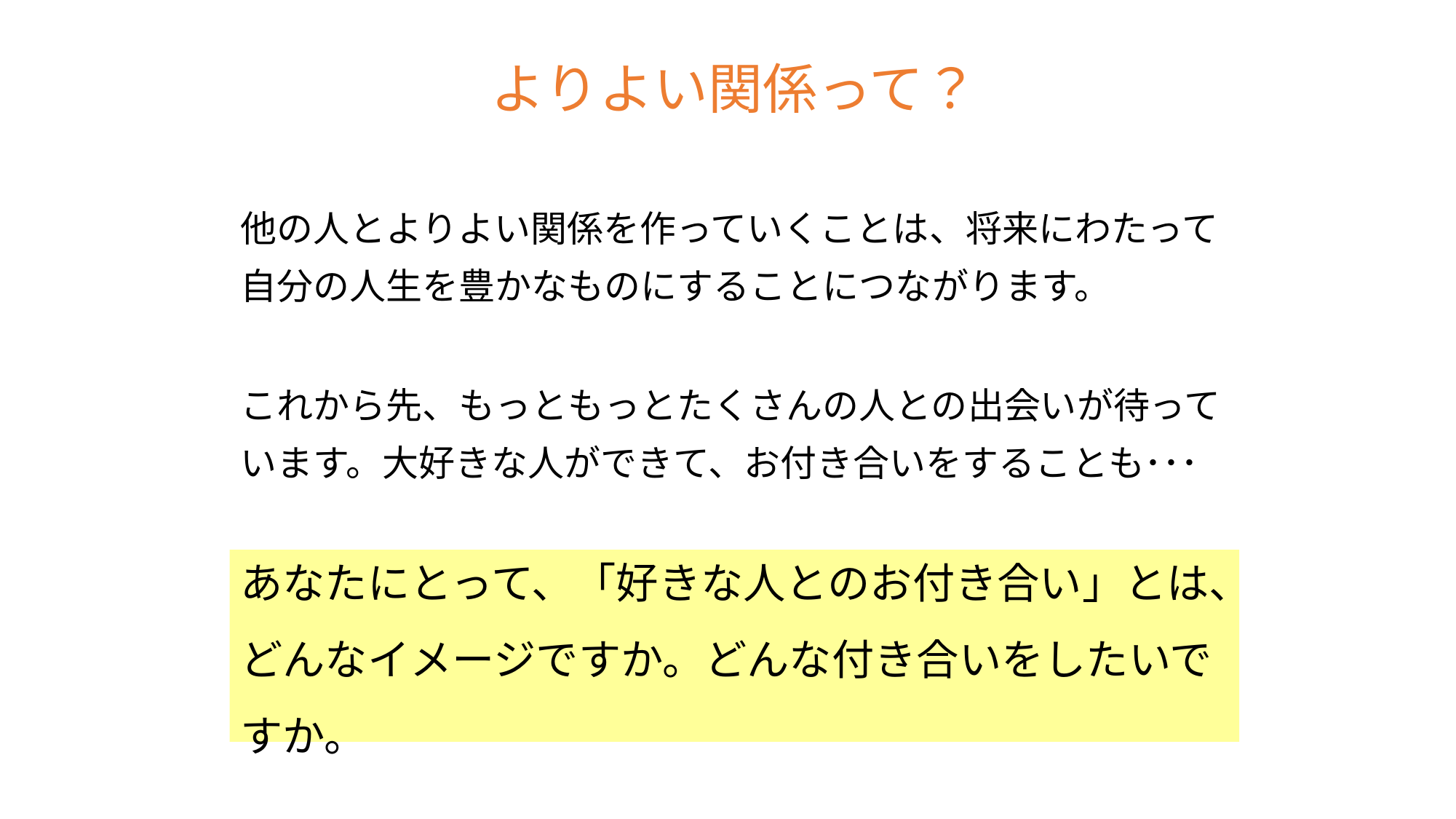

よりよい関係って？
他の人とよりよい関係を作っていくことは、将来にわたって
自分の人生を豊かなものにすることにつながります。
これから先、もっともっとたくさんの人との出会いが待っています。大好きな人ができて、お付き合いをすることも･･･
あなたにとって、「好きな人とのお付き合い」とは、
どんなイメージですか。どんな付き合いをしたいですか。